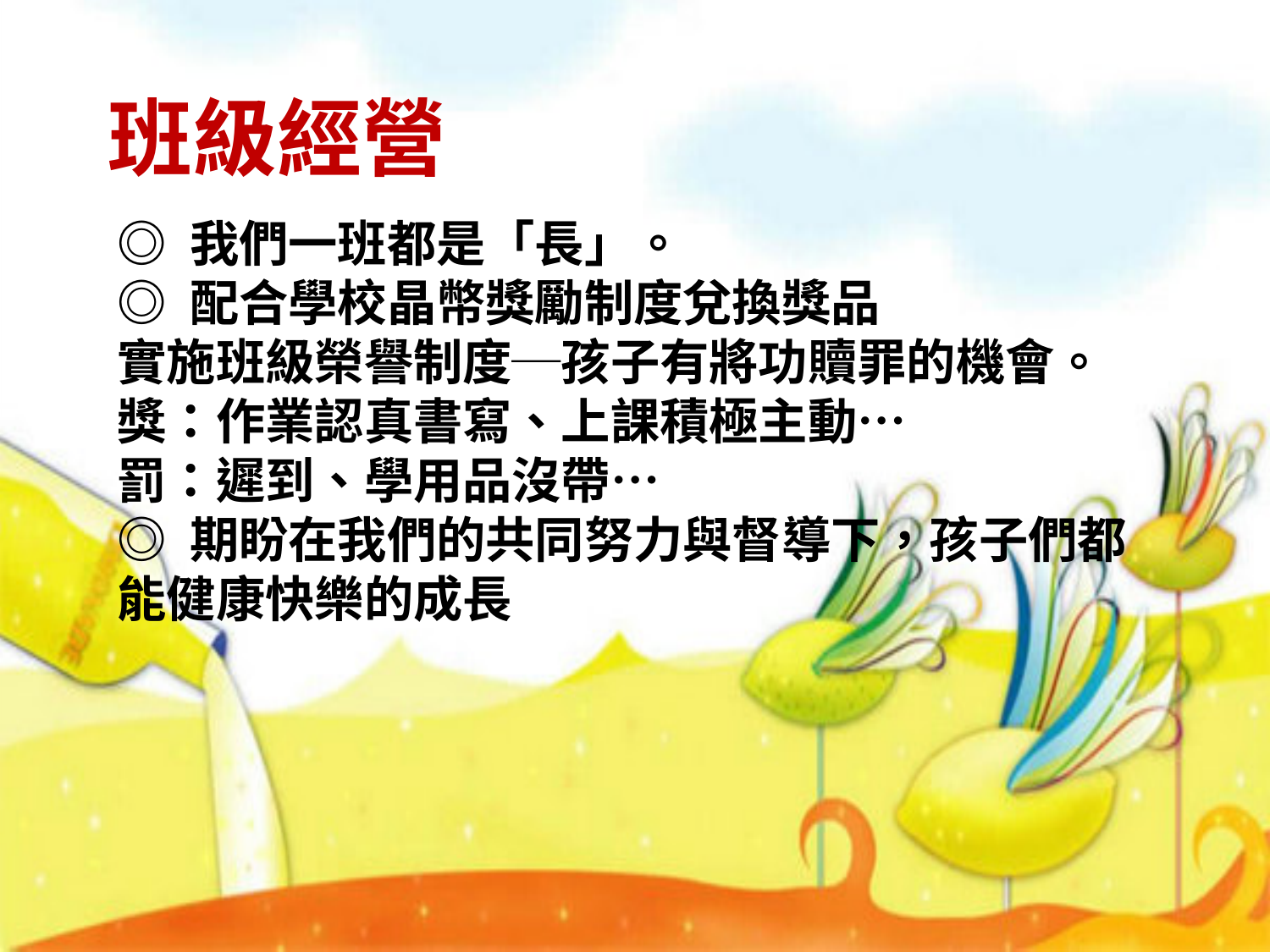

班級經營
◎ 我們一班都是「長」。
◎ 配合學校晶幣獎勵制度兌換獎品
實施班級榮譽制度─孩子有將功贖罪的機會。
獎：作業認真書寫、上課積極主動…
罰：遲到、學用品沒帶…
◎ 期盼在我們的共同努力與督導下，孩子們都能健康快樂的成長